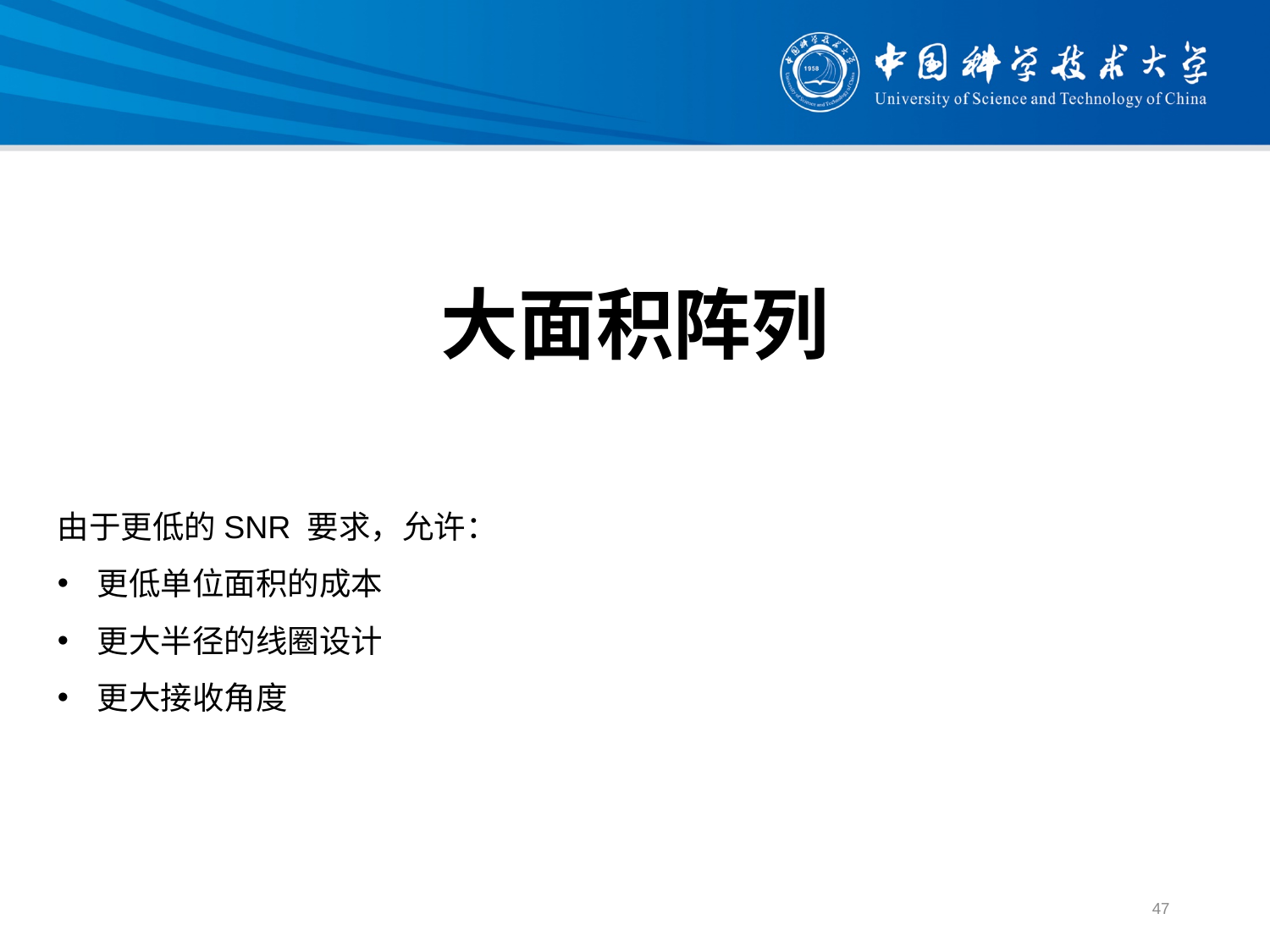

大面积阵列
由于更低的SNR 要求，允许：
更低单位面积的成本
更大半径的线圈设计
更大接收角度
47